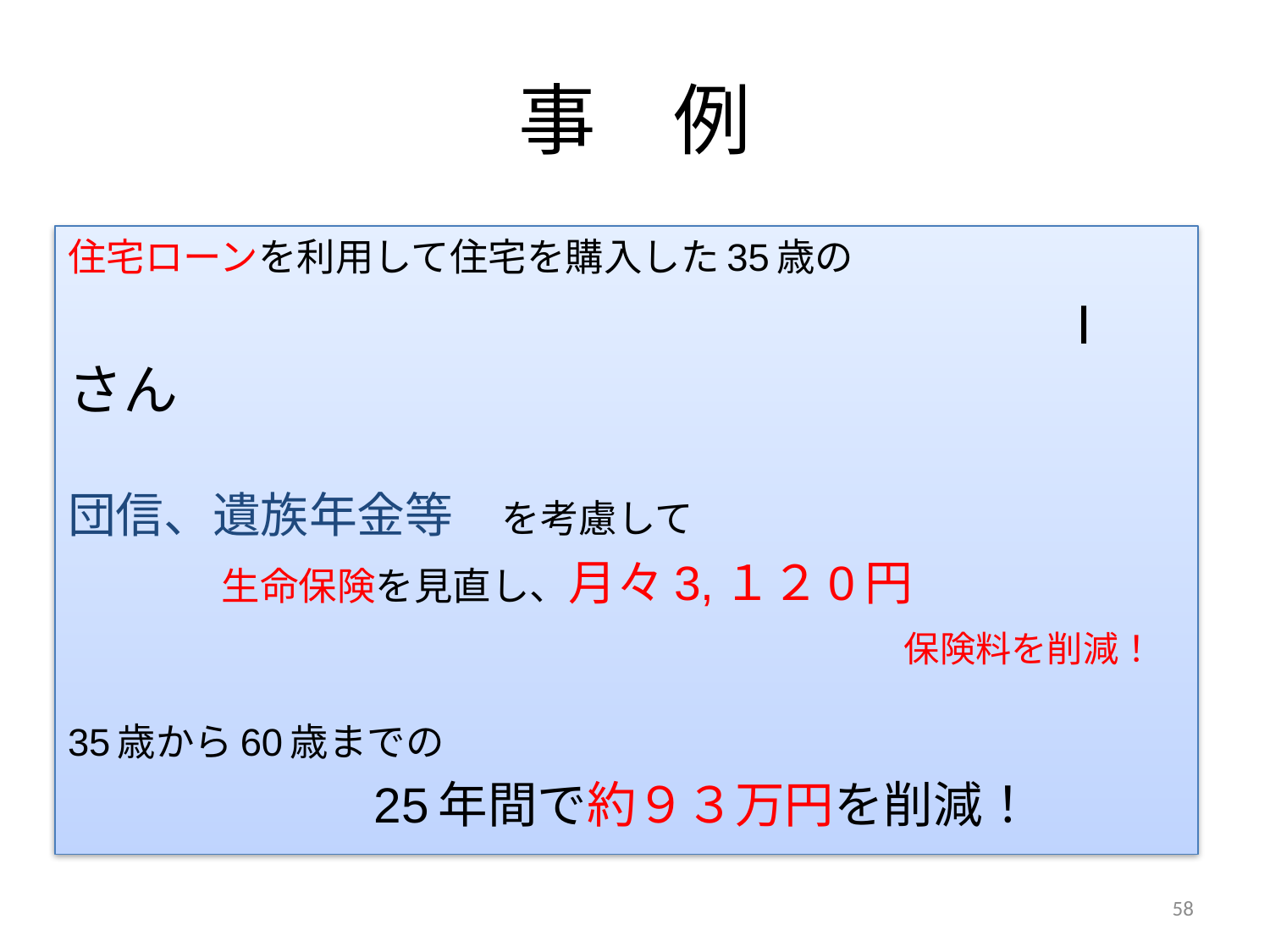

# 事　例
住宅ローンを利用して住宅を購入した35歳の
　　　　　　　　　　　　　　　　　　　　　　　　　　I　さん

団信、遺族年金等　を考慮して
　　　　生命保険を見直し、月々3,１２0円
　　　　　　　　　　　　　　　　　　　保険料を削減！

35歳から60歳までの
　　　　　　25年間で約９３万円を削減！
58